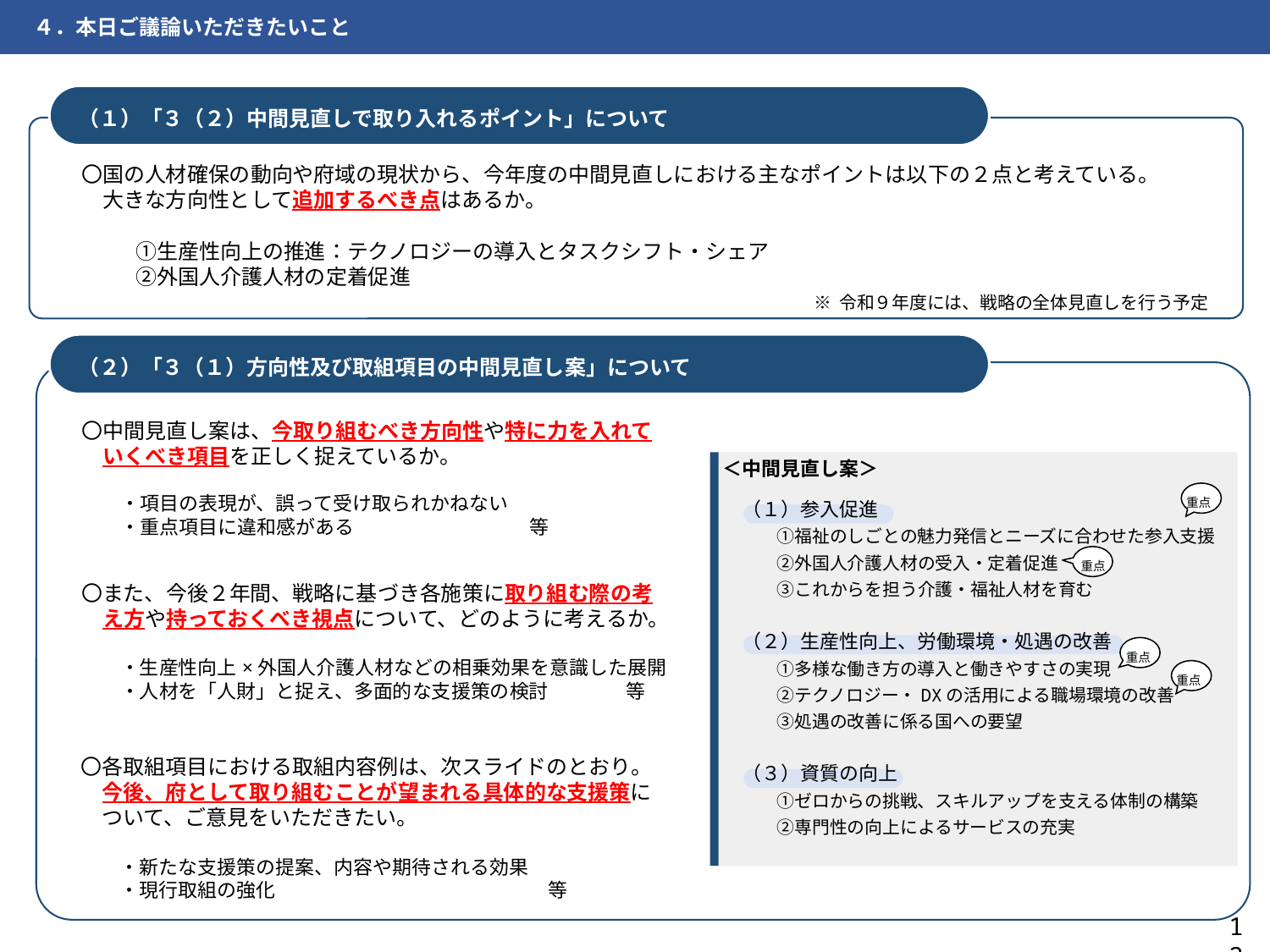

４．本日ご議論いただきたいこと
（１）「３（２）中間見直しで取り入れるポイント」について

〇国の人材確保の動向や府域の現状から、今年度の中間見直しにおける主なポイントは以下の２点と考えている。
　大きな方向性として追加するべき点はあるか。
　　①生産性向上の推進：テクノロジーの導入とタスクシフト・シェア
　　②外国人介護人材の定着促進
※ 令和９年度には、戦略の全体見直しを行う予定
（２）「３（１）方向性及び取組項目の中間見直し案」について

〇中間見直し案は、今取り組むべき方向性や特に力を入れて
　いくべき項目を正しく捉えているか。

　　・項目の表現が、誤って受け取られかねない
　　・重点項目に違和感がある　　　　　　　　　等
＜中間見直し案＞

重点

（１）参入促進
　　➀福祉のしごとの魅力発信とニーズに合わせた参入支援
　　②外国人介護人材の受入・定着促進
　　③これからを担う介護・福祉人材を育む

（２）生産性向上、労働環境・処遇の改善
　　➀多様な働き方の導入と働きやすさの実現
　　②テクノロジー・DXの活用による職場環境の改善
　　③処遇の改善に係る国への要望

（３）資質の向上
　　➀ゼロからの挑戦、スキルアップを支える体制の構築
　　②専門性の向上によるサービスの充実

重点

〇また、今後２年間、戦略に基づき各施策に取り組む際の考
　え方や持っておくべき視点について、どのように考えるか。

　　・生産性向上×外国人介護人材などの相乗効果を意識した展開
　　・人材を「人財」と捉え、多面的な支援策の検討　　　　等
重点

重点

〇各取組項目における取組内容例は、次スライドのとおり。
　今後、府として取り組むことが望まれる具体的な支援策に
　ついて、ご意見をいただきたい。

　　・新たな支援策の提案、内容や期待される効果
　　・現行取組の強化　　　　　　　　　　　　　　等
12